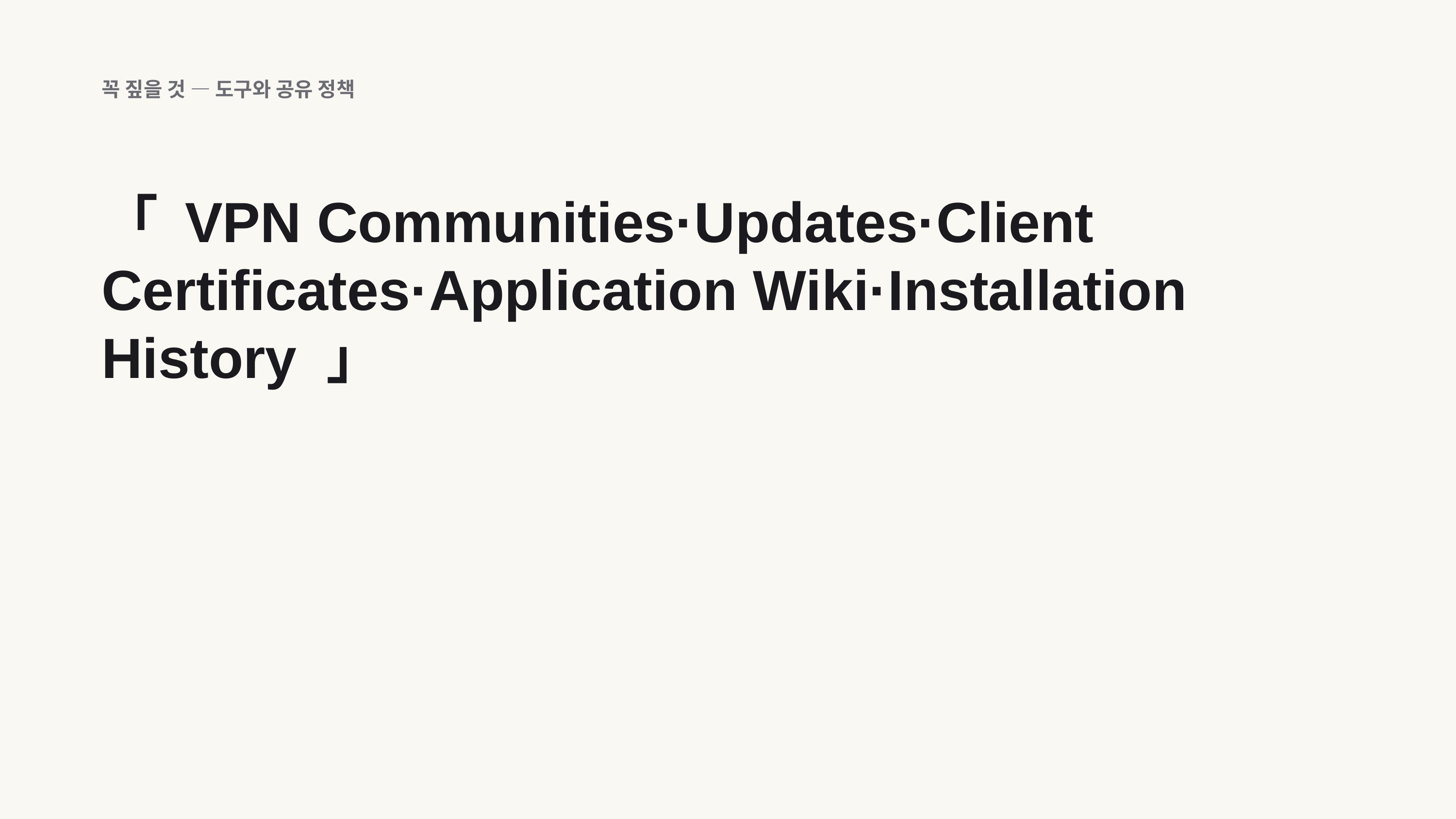

꼭 짚을 것 — 도구와 공유 정책
「 VPN Communities·Updates·Client Certificates·Application Wiki·Installation History 」